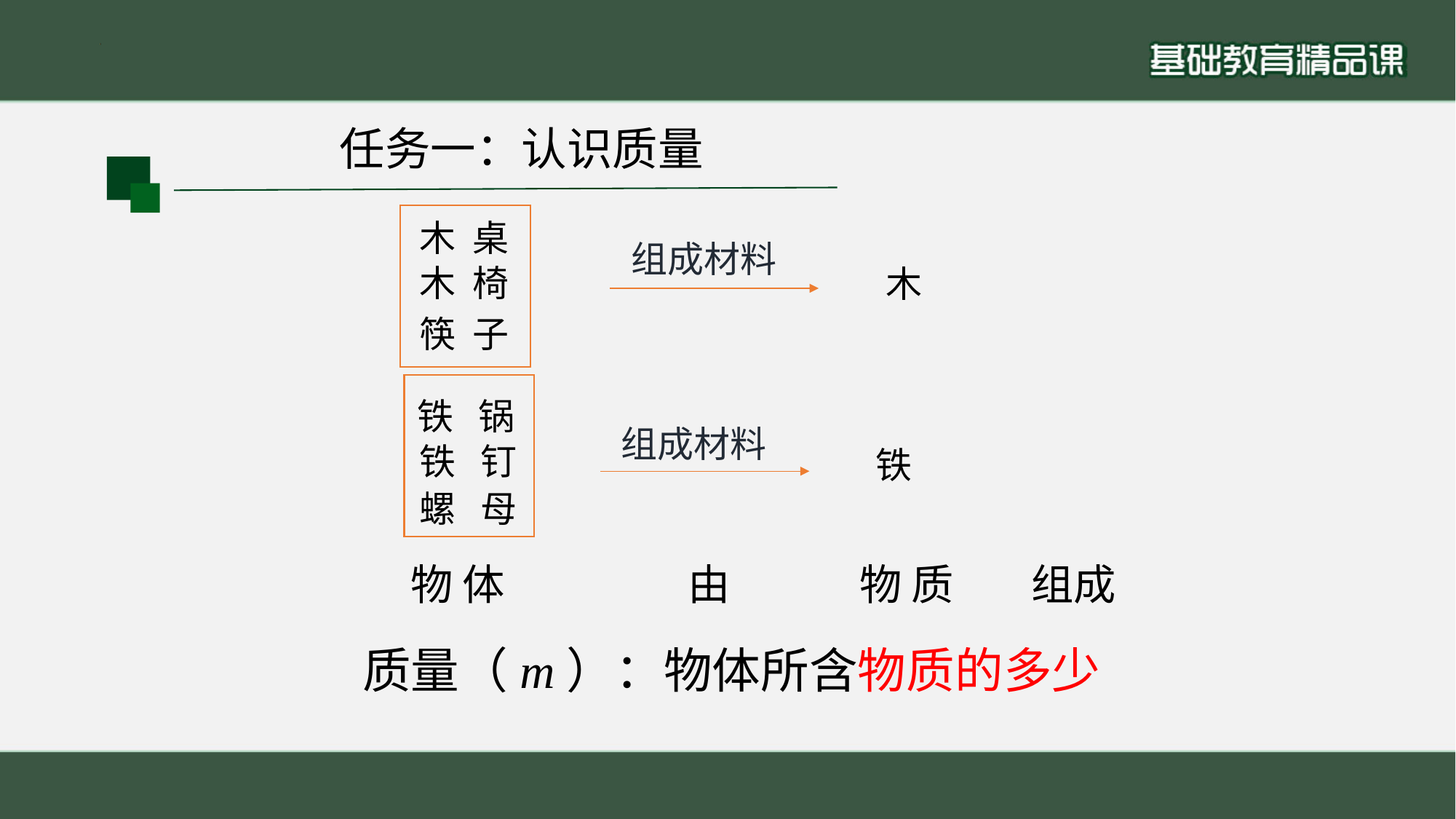

任务一：认识质量

木  桌
木  椅
筷  子
组成材料
木

铁   锅
铁   钉
螺   母
组成材料
铁
由
组成
物 体
物 质
质量（m）：物体所含物质的多少